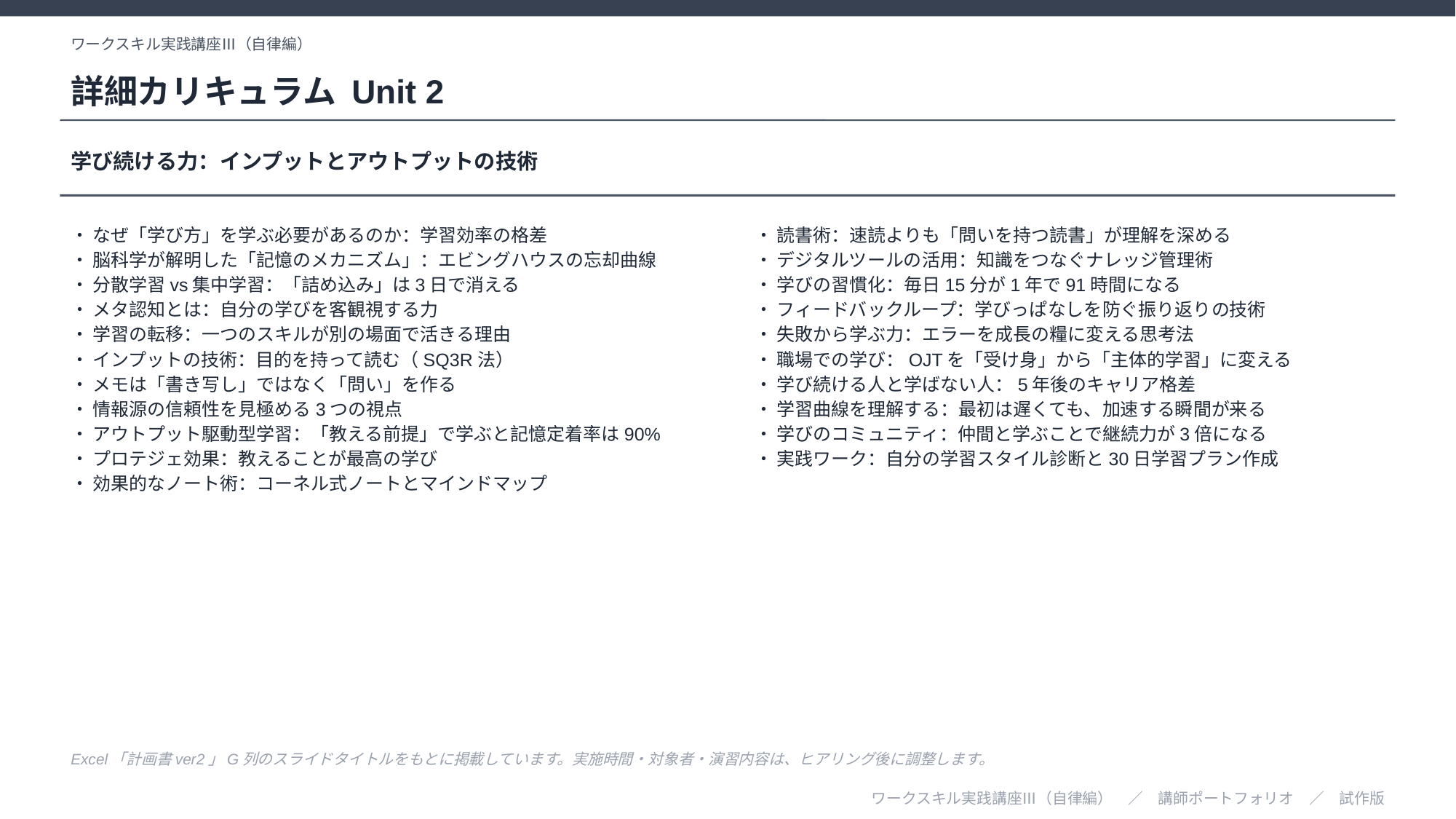

ワークスキル実践講座Ⅲ（自律編）
詳細カリキュラム Unit 2

学び続ける力：インプットとアウトプットの技術

・ なぜ「学び方」を学ぶ必要があるのか：学習効率の格差
・ 脳科学が解明した「記憶のメカニズム」：エビングハウスの忘却曲線
・ 分散学習vs集中学習：「詰め込み」は3日で消える
・ メタ認知とは：自分の学びを客観視する力
・ 学習の転移：一つのスキルが別の場面で活きる理由
・ インプットの技術：目的を持って読む（SQ3R法）
・ メモは「書き写し」ではなく「問い」を作る
・ 情報源の信頼性を見極める3つの視点
・ アウトプット駆動型学習：「教える前提」で学ぶと記憶定着率は90%
・ プロテジェ効果：教えることが最高の学び
・ 効果的なノート術：コーネル式ノートとマインドマップ
・ 読書術：速読よりも「問いを持つ読書」が理解を深める
・ デジタルツールの活用：知識をつなぐナレッジ管理術
・ 学びの習慣化：毎日15分が1年で91時間になる
・ フィードバックループ：学びっぱなしを防ぐ振り返りの技術
・ 失敗から学ぶ力：エラーを成長の糧に変える思考法
・ 職場での学び：OJTを「受け身」から「主体的学習」に変える
・ 学び続ける人と学ばない人：5年後のキャリア格差
・ 学習曲線を理解する：最初は遅くても、加速する瞬間が来る
・ 学びのコミュニティ：仲間と学ぶことで継続力が3倍になる
・ 実践ワーク：自分の学習スタイル診断と30日学習プラン作成
Excel「計画書ver2」G列のスライドタイトルをもとに掲載しています。実施時間・対象者・演習内容は、ヒアリング後に調整します。
ワークスキル実践講座Ⅲ（自律編）　／　講師ポートフォリオ　／　試作版